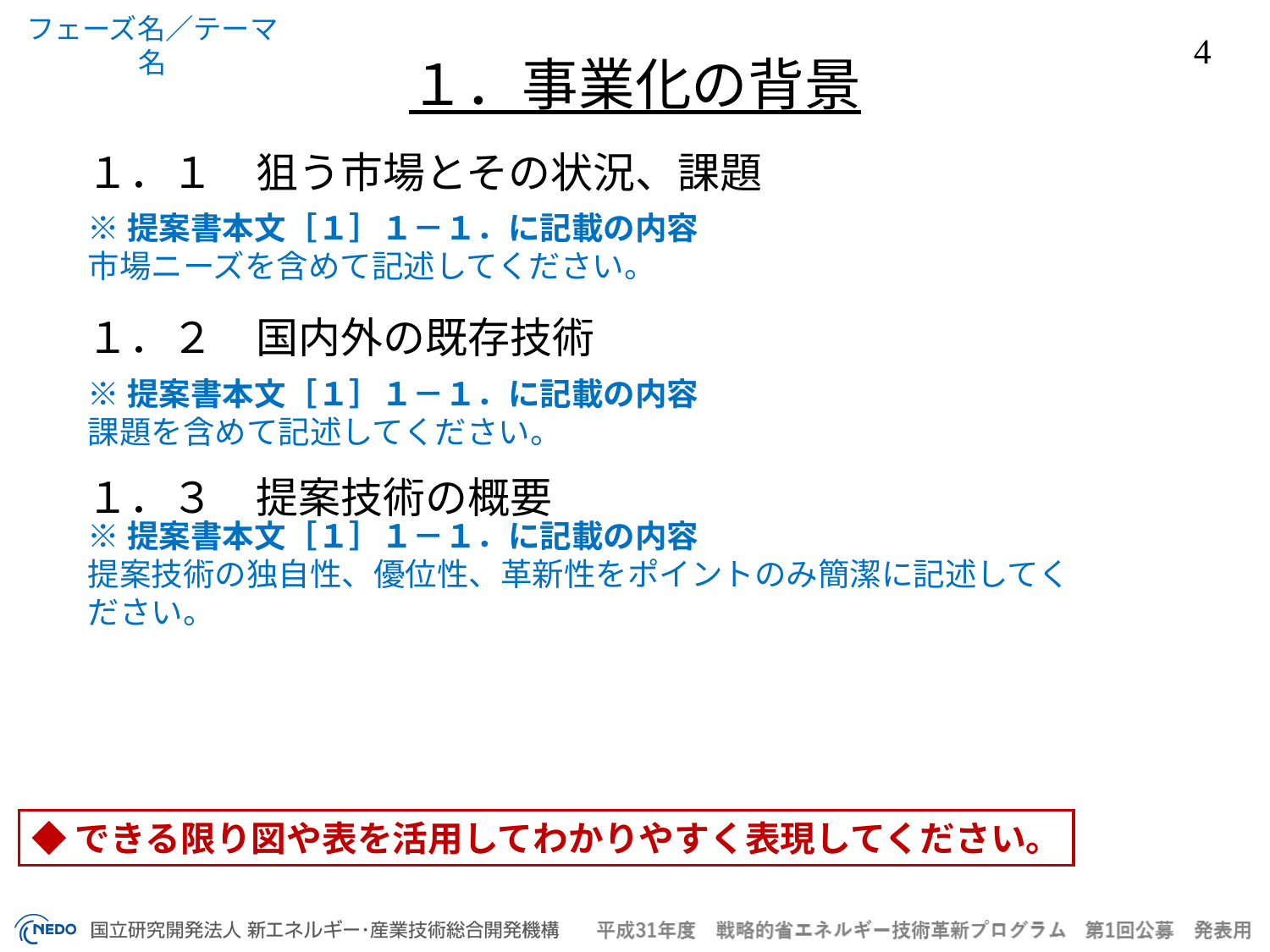

１．事業化の背景
１．１　狙う市場とその状況、課題
※提案書本文［１］１－１．に記載の内容
市場ニーズを含めて記述してください。
１．２　国内外の既存技術
※提案書本文［１］１－１．に記載の内容
課題を含めて記述してください。
１．３　提案技術の概要
※提案書本文［１］１－１．に記載の内容
提案技術の独自性、優位性、革新性をポイントのみ簡潔に記述してください。
◆できる限り図や表を活用してわかりやすく表現してください。